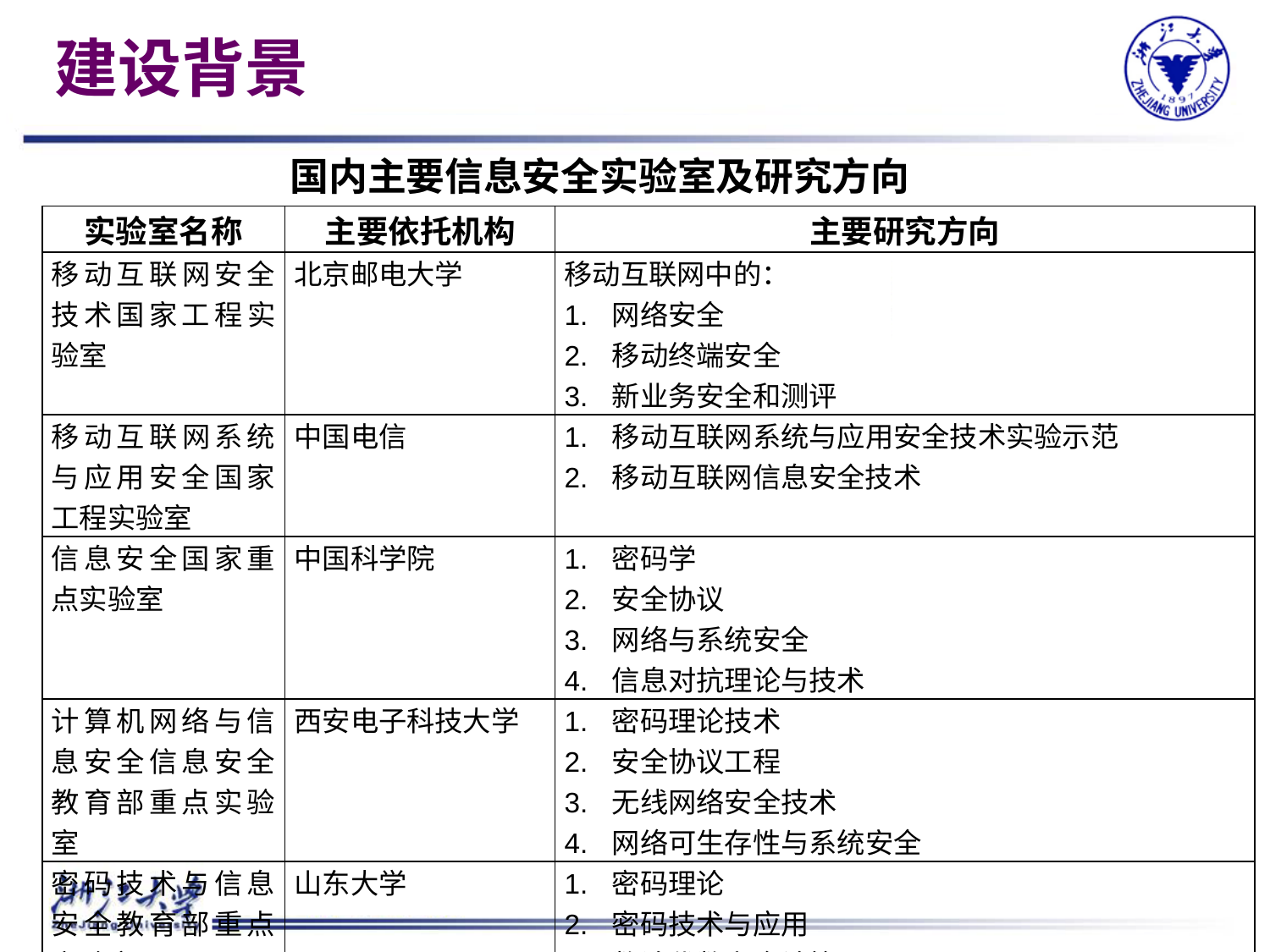

# 建设背景
国内主要信息安全实验室及研究方向
| 实验室名称 | 主要依托机构 | 主要研究方向 |
| --- | --- | --- |
| 移动互联网安全技术国家工程实验室 | 北京邮电大学 | 移动互联网中的： 网络安全 移动终端安全 新业务安全和测评 |
| 移动互联网系统与应用安全国家工程实验室 | 中国电信 | 移动互联网系统与应用安全技术实验示范 移动互联网信息安全技术 |
| 信息安全国家重点实验室 | 中国科学院 | 密码学 安全协议 网络与系统安全 信息对抗理论与技术 |
| 计算机网络与信息安全信息安全教育部重点实验室 | 西安电子科技大学 | 密码理论技术 安全协议工程 无线网络安全技术 网络可生存性与系统安全 |
| 密码技术与信息安全教育部重点实验室 | 山东大学 | 密码理论 密码技术与应用 数论代数安全计算 |
|  |  |  |
CCNU